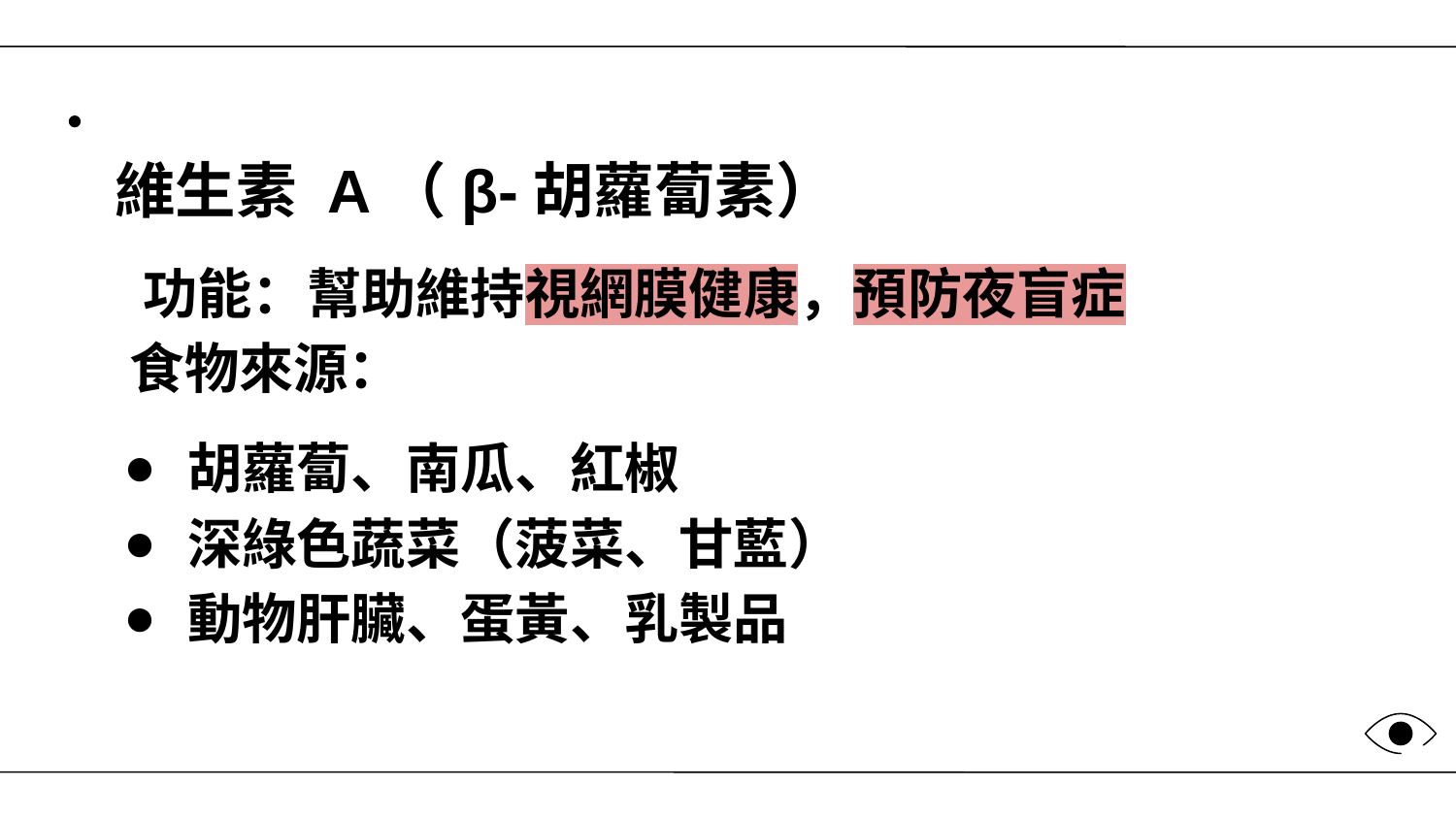

# 維生素 A（β-胡蘿蔔素）
 功能：幫助維持視網膜健康，預防夜盲症
 食物來源：
胡蘿蔔🥕、南瓜🎃、紅椒
深綠色蔬菜（菠菜、甘藍）
動物肝臟、蛋黃、乳製品